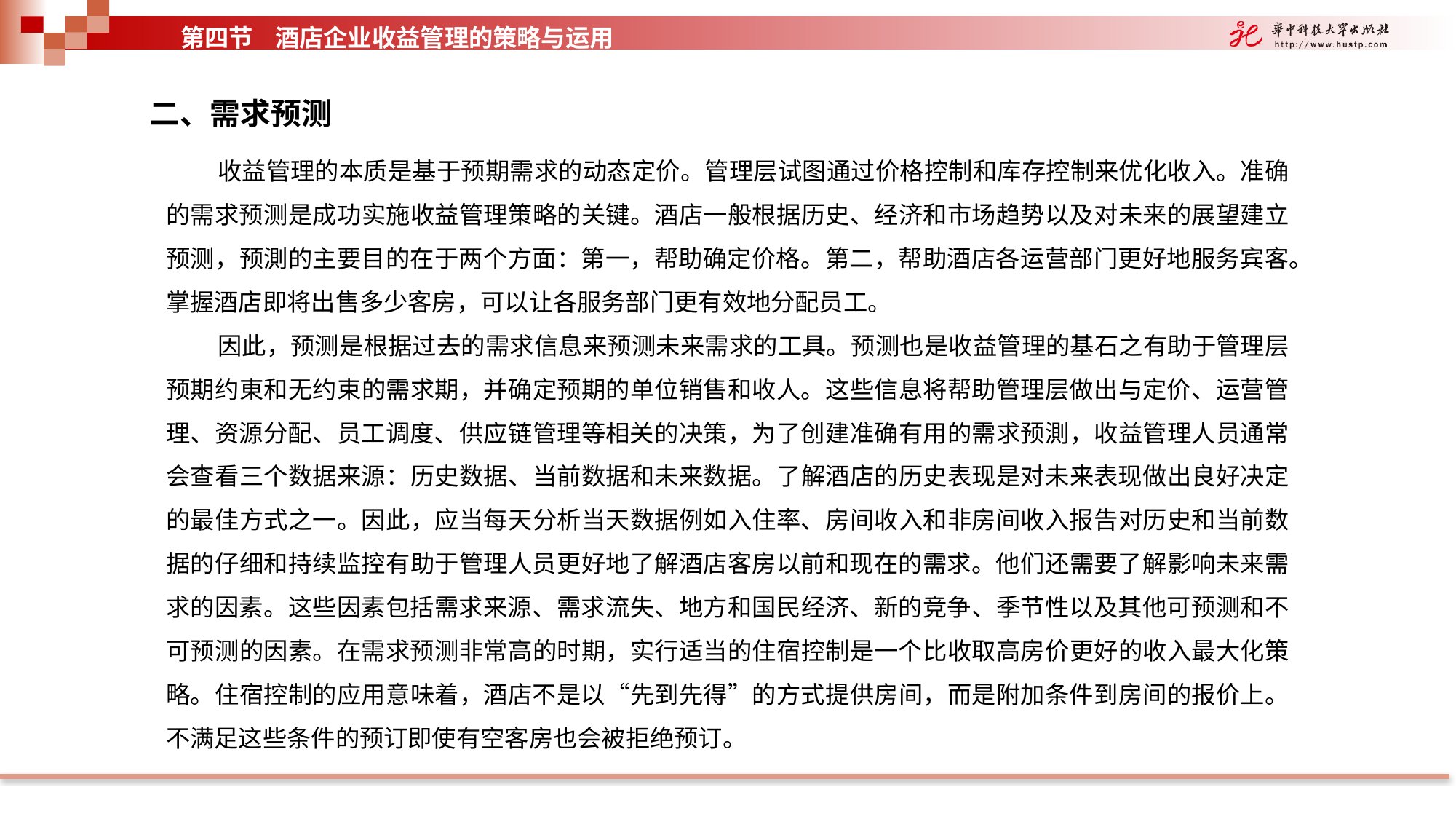

第四节    酒店企业收益管理的策略与运用
二、需求预测
收益管理的本质是基于预期需求的动态定价。管理层试图通过价格控制和库存控制来优化收入。准确的需求预测是成功实施收益管理策略的关键。酒店一般根据历史、经济和市场趋势以及对未来的展望建立预测，预測的主要目的在于两个方面：第一，帮助确定价格。第二，帮助酒店各运营部门更好地服务宾客。掌握酒店即将出售多少客房，可以让各服务部门更有效地分配员工。
因此，预测是根据过去的需求信息来预测未来需求的工具。预测也是收益管理的基石之有助于管理层预期约東和无约束的需求期，并确定预期的单位销售和收人。这些信息将帮助管理层做出与定价、运营管理、资源分配、员工调度、供应链管理等相关的决策，为了创建准确有用的需求预測，收益管理人员通常会查看三个数据来源：历史数据、当前数据和未来数据。了解酒店的历史表现是对未来表现做出良好决定的最佳方式之一。因此，应当每天分析当天数据例如入住率、房间收入和非房间收入报告对历史和当前数据的仔细和持续监控有助于管理人员更好地了解酒店客房以前和现在的需求。他们还需要了解影响未来需求的因素。这些因素包括需求来源、需求流失、地方和国民经济、新的竞争、季节性以及其他可预测和不可预测的因素。在需求预测非常高的时期，实行适当的住宿控制是一个比收取高房价更好的收入最大化策略。住宿控制的应用意味着，酒店不是以“先到先得”的方式提供房间，而是附加条件到房间的报价上。不满足这些条件的预订即使有空客房也会被拒绝预订。